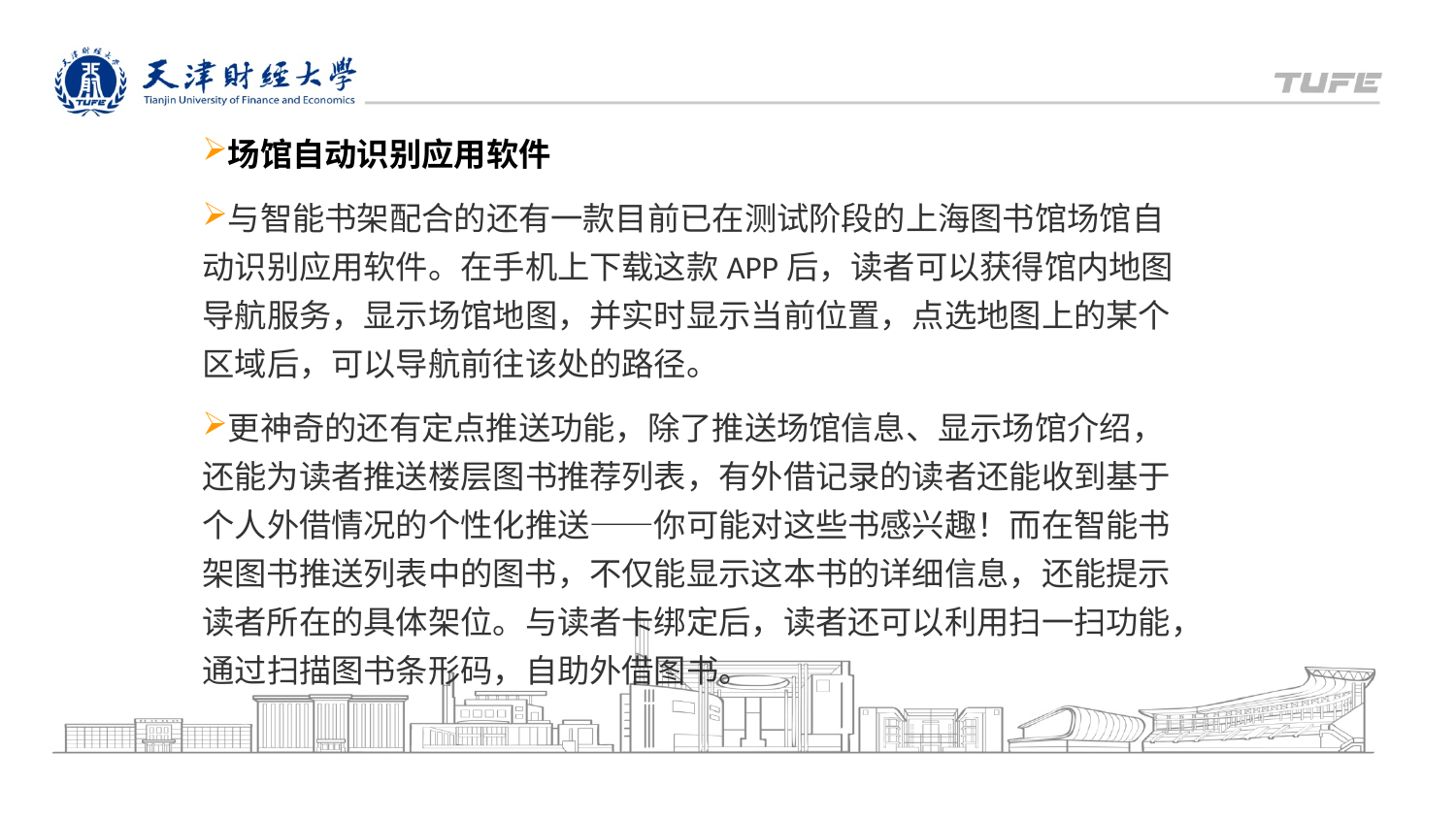

场馆自动识别应用软件
与智能书架配合的还有一款目前已在测试阶段的上海图书馆场馆自动识别应用软件。在手机上下载这款APP后，读者可以获得馆内地图导航服务，显示场馆地图，并实时显示当前位置，点选地图上的某个区域后，可以导航前往该处的路径。
更神奇的还有定点推送功能，除了推送场馆信息、显示场馆介绍，还能为读者推送楼层图书推荐列表，有外借记录的读者还能收到基于个人外借情况的个性化推送——你可能对这些书感兴趣！而在智能书架图书推送列表中的图书，不仅能显示这本书的详细信息，还能提示读者所在的具体架位。与读者卡绑定后，读者还可以利用扫一扫功能，通过扫描图书条形码，自助外借图书。
天津财经大学XX
XXXX年X月X日